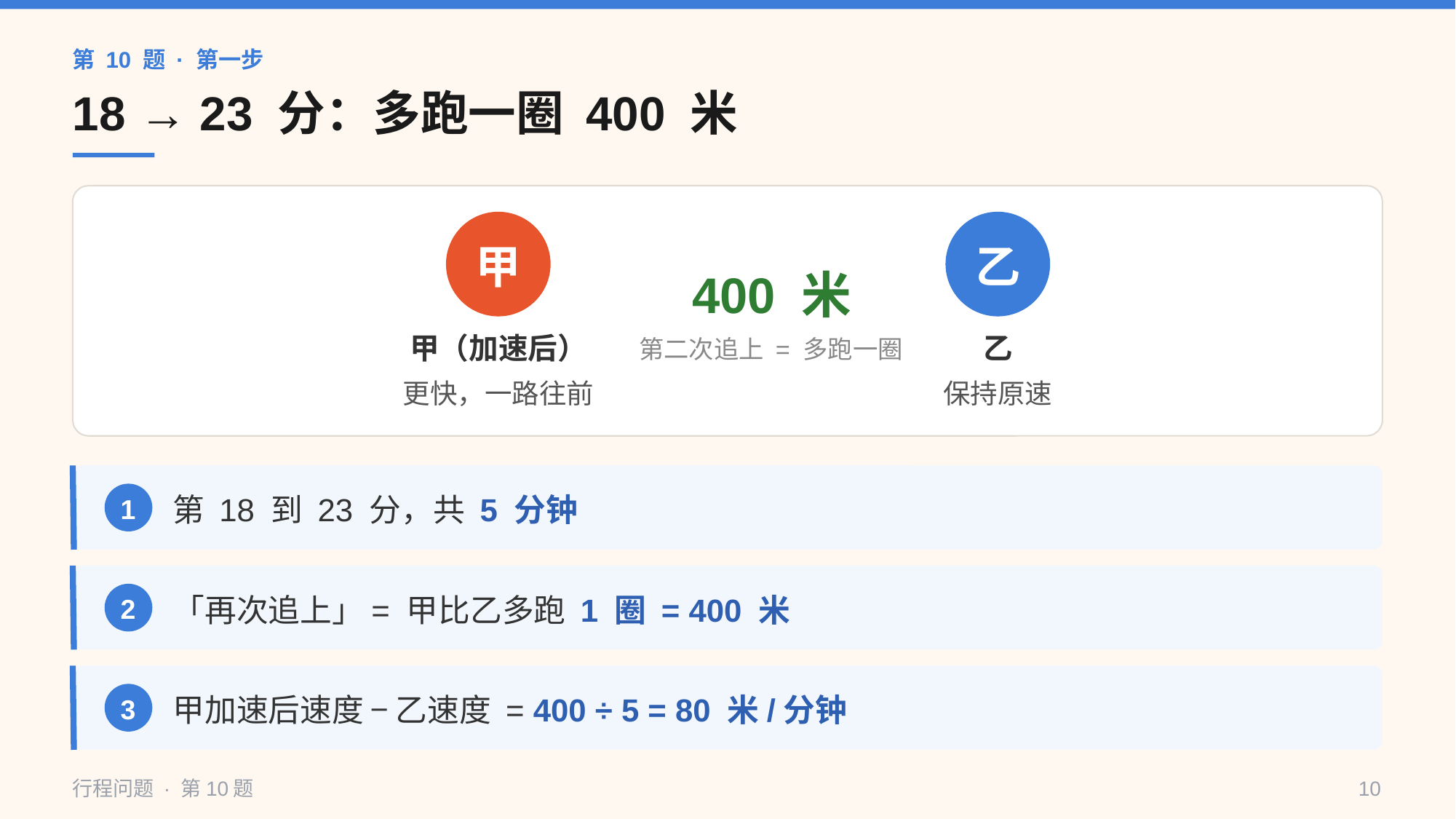

第 10 题 · 第一步
18 → 23 分：多跑一圈 400 米

甲
乙
400 米
甲（加速后）
乙
第二次追上 = 多跑一圈
更快，一路往前
保持原速

第 18 到 23 分，共 5 分钟
1

「再次追上」= 甲比乙多跑 1 圈 = 400 米
2

甲加速后速度 − 乙速度 = 400 ÷ 5 = 80 米/分钟
3
行程问题 · 第10题
10